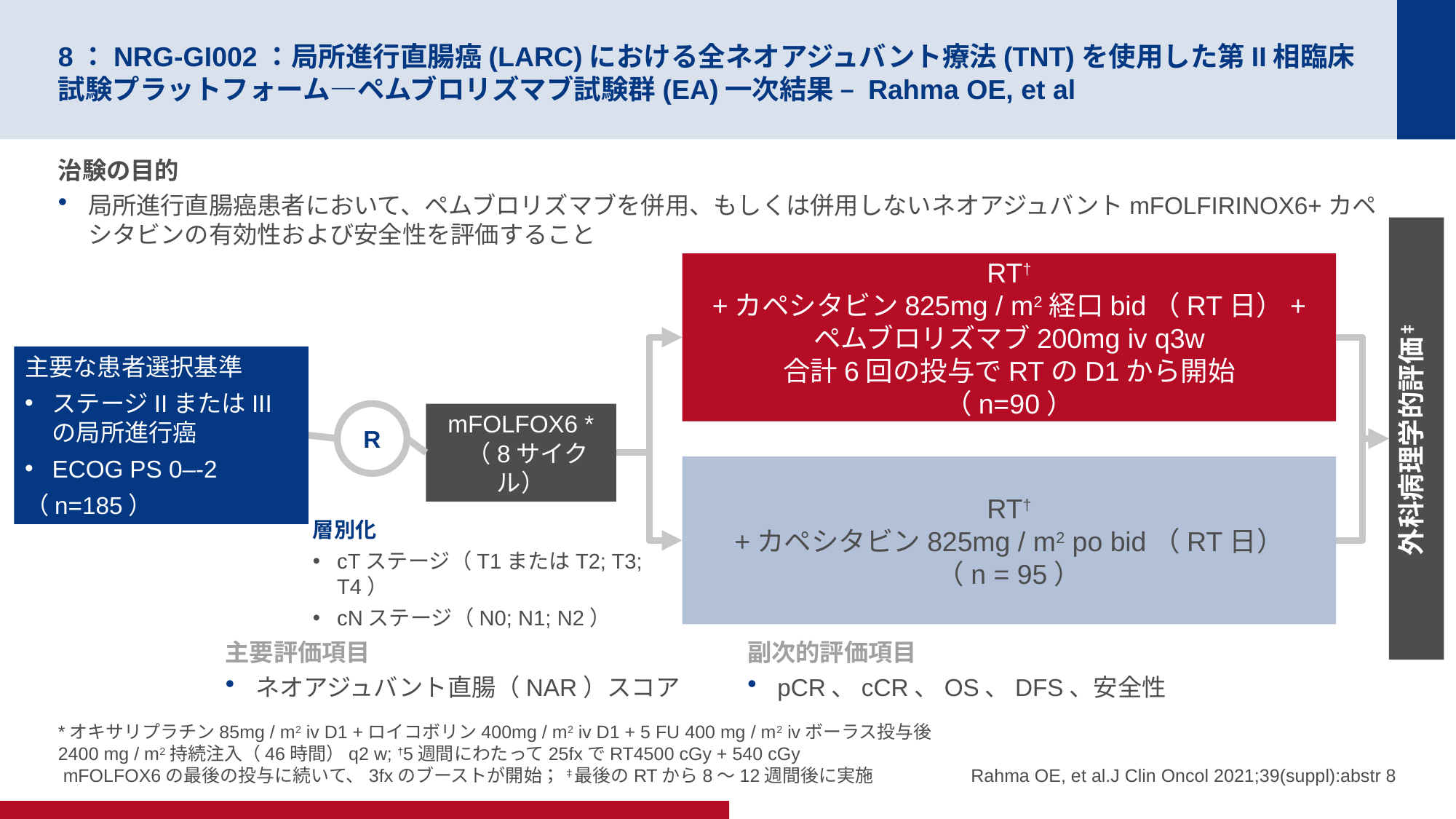

# 8：NRG-GI002：局所進行直腸癌(LARC)における全ネオアジュバント療法(TNT)を使用した第II相臨床試験プラットフォーム—ペムブロリズマブ試験群(EA)一次結果 – Rahma OE, et al
治験の目的
局所進行直腸癌患者において、ペムブロリズマブを併用、もしくは併用しないネオアジュバントmFOLFIRINOX6+カペシタビンの有効性および安全性を評価すること
外科病理学的評価‡
RT†
+カペシタビン825mg / m2経口bid（RT日）+
ペムブロリズマブ200mg iv q3w
合計6回の投与でRTのD1から開始
（n=90）
主要な患者選択基準
ステージIIまたはIIIの局所進行癌
ECOG PS 0–-2
（n=185）
R
mFOLFOX6 *
 （8サイクル）
RT†
+カペシタビン825mg / m2 po bid（RT日）
（n = 95）
層別化
cTステージ（T1またはT2; T3; T4）
cNステージ（N0; N1; N2）
主要評価項目
ネオアジュバント直腸（NAR）スコア
副次的評価項目
pCR、cCR、OS、DFS、安全性
*オキサリプラチン85mg / m2 iv D1 +ロイコボリン400mg / m2 iv D1 + 5 FU 400 mg / m2 ivボーラス投与後
2400 mg / m2持続注入（46時間）q2 w; †5週間にわたって25fxでRT4500 cGy + 540 cGy
 mFOLFOX6の最後の投与に続いて、3fxのブーストが開始； ‡最後のRTから8〜12週間後に実施
Rahma OE, et al.J Clin Oncol 2021;39(suppl):abstr 8